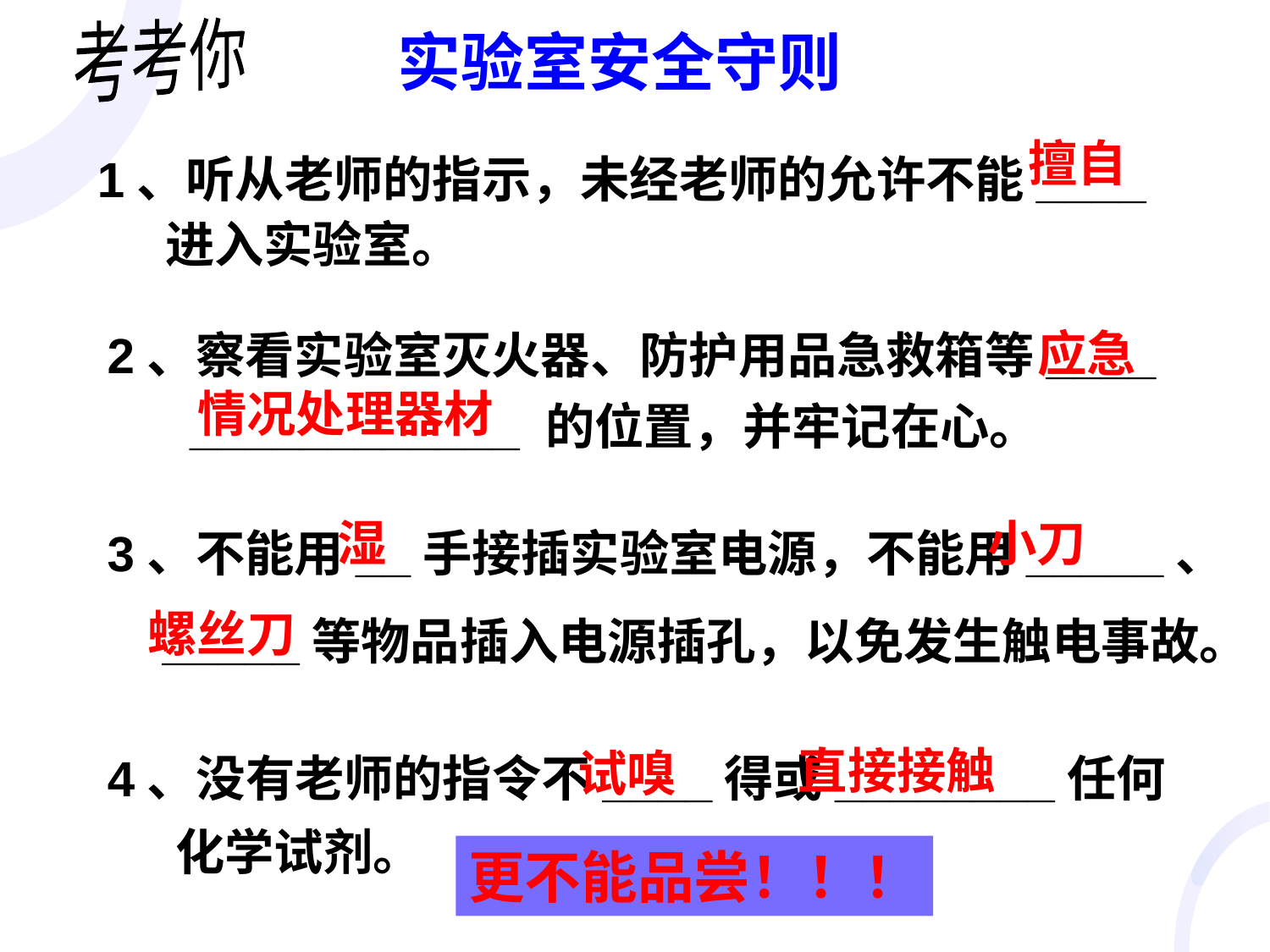

考考你
实验室安全守则
擅自
1、听从老师的指示，未经老师的允许不能____
     进入实验室。
2、察看实验室灭火器、防护用品急救箱等____
      ____________ 的位置，并牢记在心。
应急
情况处理器材
湿
小刀
3、不能用__手接插实验室电源，不能用_____、

    _____等物品插入电源插孔，以免发生触电事故。
螺丝刀
4、没有老师的指令不____得或________任何
     化学试剂。
直接接触
试嗅
更不能品尝！！！